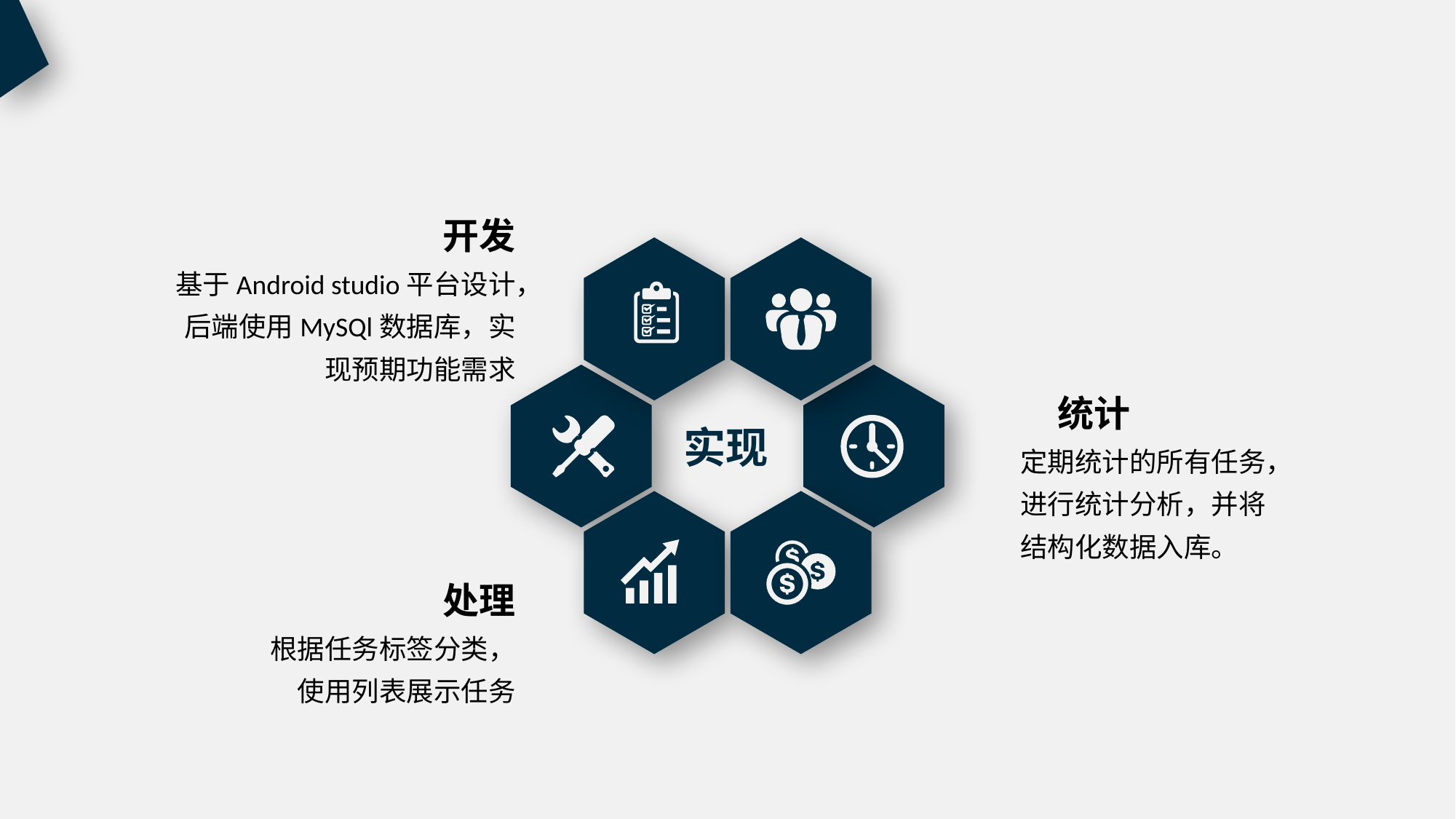

开发

基于Android studio平台设计，后端使用MySQl数据库，实现预期功能需求

统计

实现
定期统计的所有任务，进行统计分析，并将结构化数据入库。

处理
根据任务标签分类，使用列表展示任务